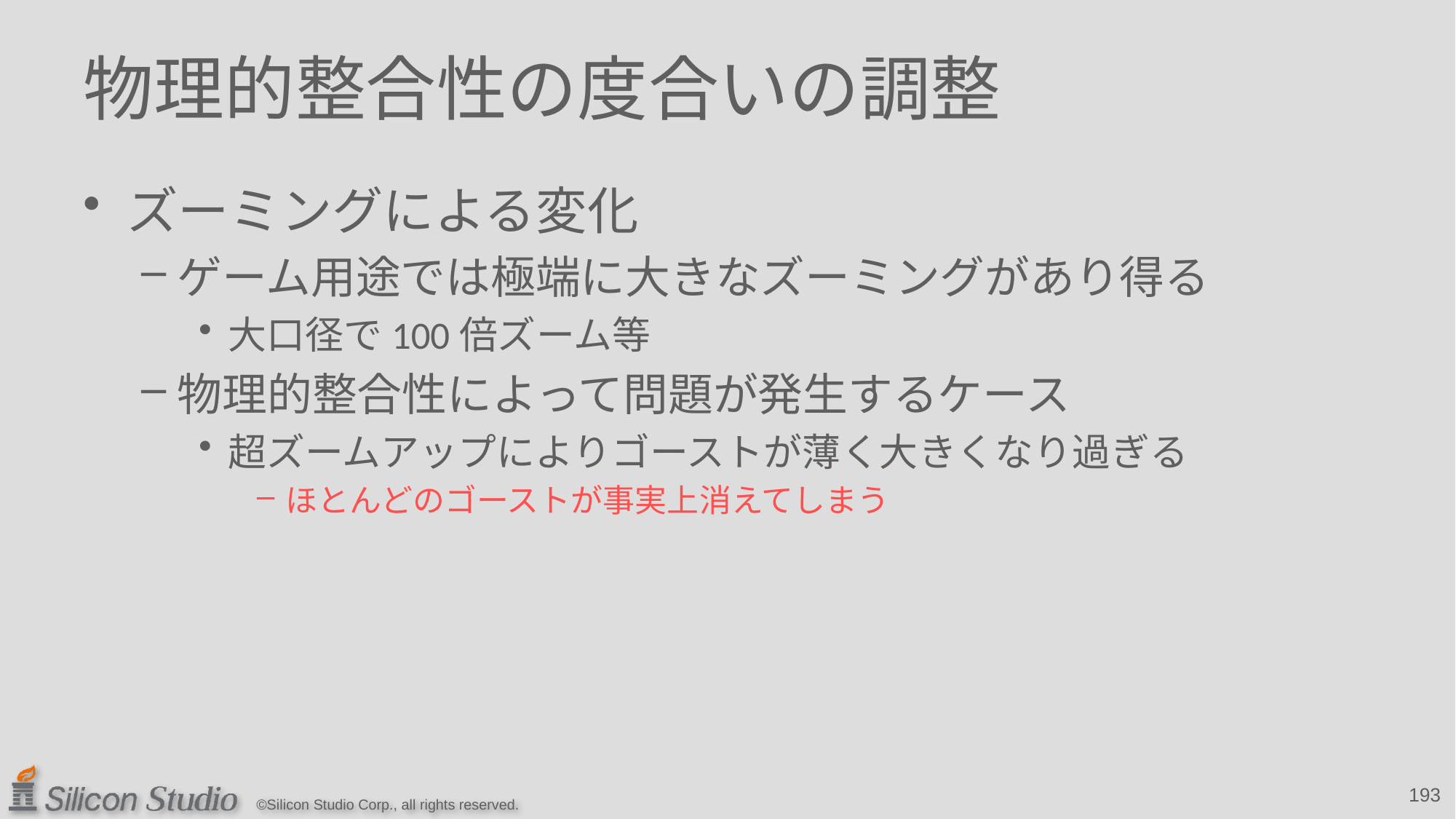

# 物理的整合性の度合いの調整
ズーミングによる変化
ゲーム用途では極端に大きなズーミングがあり得る
大口径で100倍ズーム等
物理的整合性によって問題が発生するケース
超ズームアップによりゴーストが薄く大きくなり過ぎる
ほとんどのゴーストが事実上消えてしまう
193